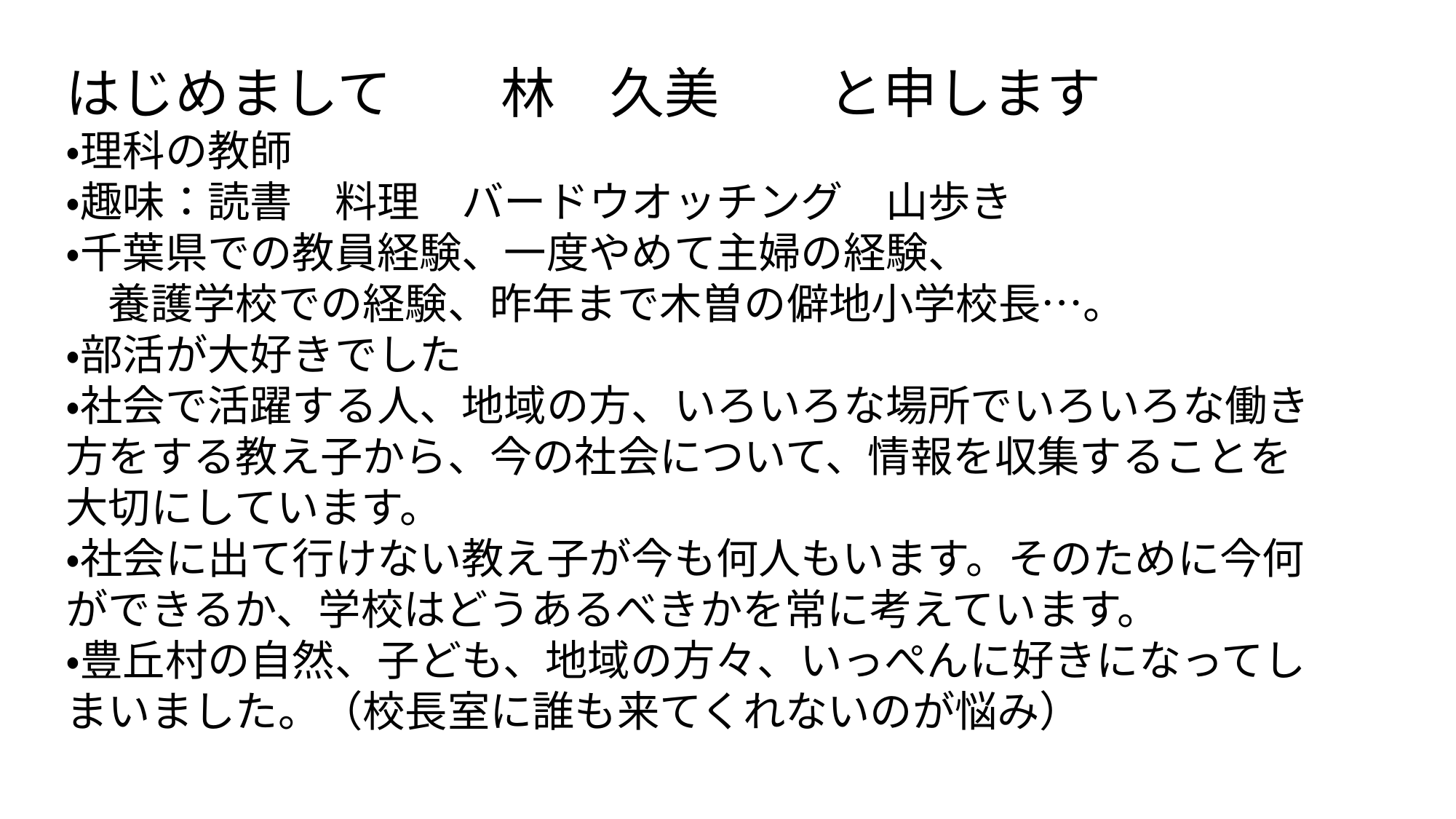

はじめまして　　林　久美　　と申します
・理科の教師
・趣味：読書　料理　バードウオッチング　山歩き
・千葉県での教員経験、一度やめて主婦の経験、
　養護学校での経験、昨年まで木曽の僻地小学校長…。
・部活が大好きでした
・社会で活躍する人、地域の方、いろいろな場所でいろいろな働き方をする教え子から、今の社会について、情報を収集することを大切にしています。
・社会に出て行けない教え子が今も何人もいます。そのために今何ができるか、学校はどうあるべきかを常に考えています。
・豊丘村の自然、子ども、地域の方々、いっぺんに好きになってしまいました。（校長室に誰も来てくれないのが悩み）